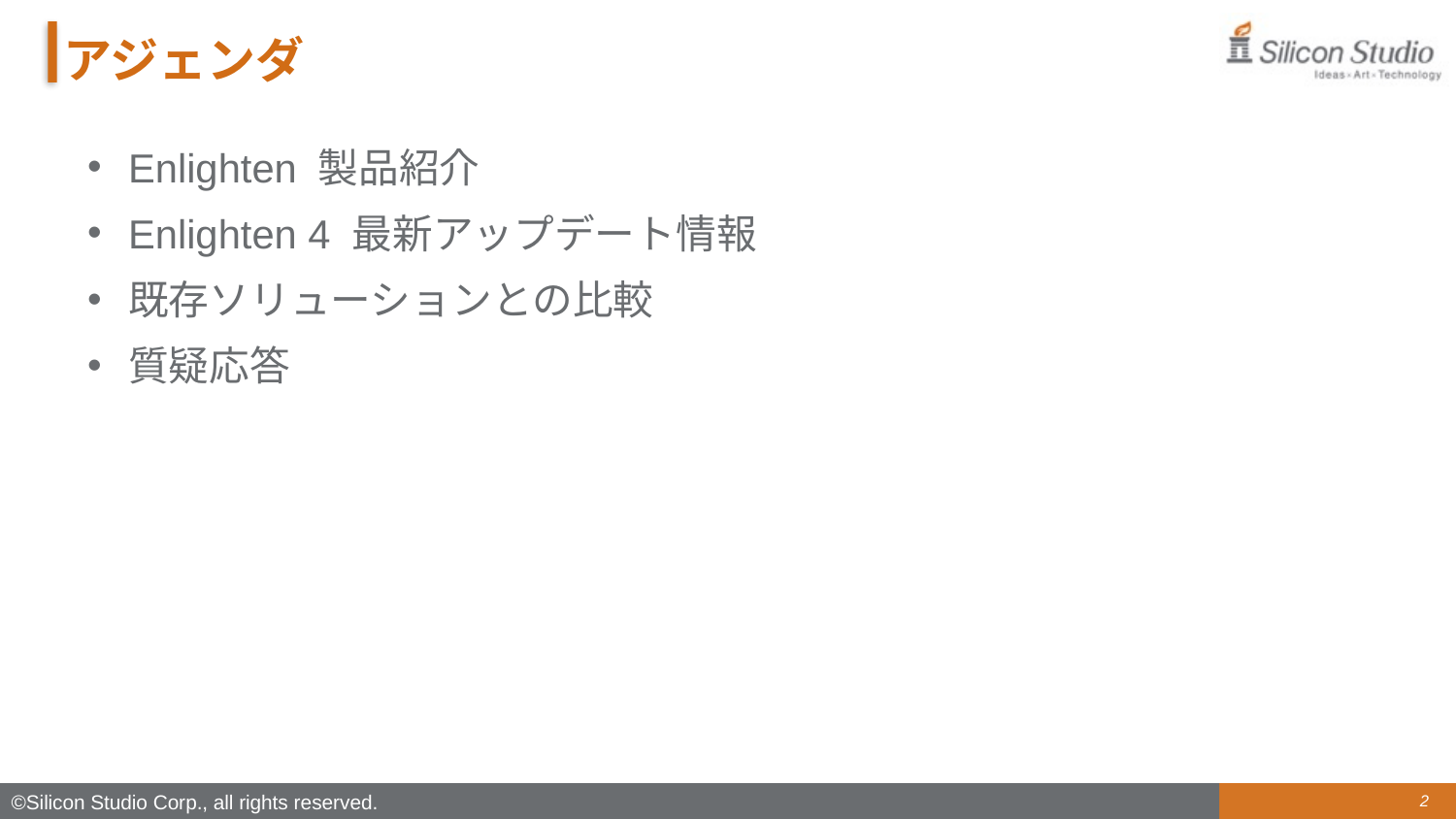

# アジェンダ
Enlighten 製品紹介
Enlighten 4 最新アップデート情報
既存ソリューションとの比較
質疑応答